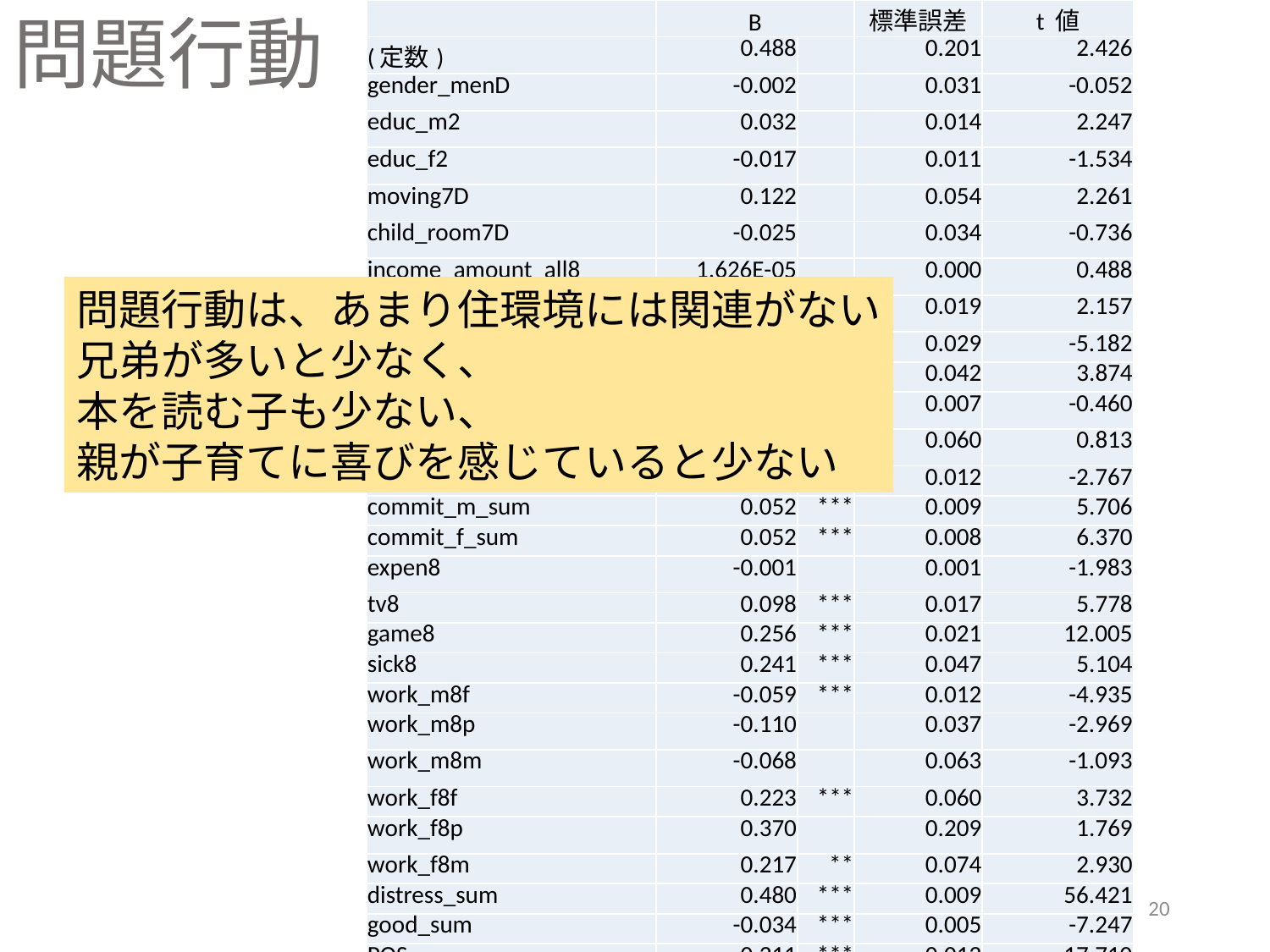

# 問題行動
|  | B |  | 標準誤差 | t 値 |
| --- | --- | --- | --- | --- |
| (定数) | 0.488 |  | 0.201 | 2.426 |
| gender\_menD | -0.002 |  | 0.031 | -0.052 |
| educ\_m2 | 0.032 |  | 0.014 | 2.247 |
| educ\_f2 | -0.017 |  | 0.011 | -1.534 |
| moving7D | 0.122 |  | 0.054 | 2.261 |
| child\_room7D | -0.025 |  | 0.034 | -0.736 |
| income\_amount\_all8 | 1.626E-05 |  | 0.000 | 0.488 |
| n\_family8 | 0.041 |  | 0.019 | 2.157 |
| n\_siblings\_twins8 | -0.151 | \*\*\* | 0.029 | -5.182 |
| rel\_gp8D | 0.162 | \*\*\* | 0.042 | 3.874 |
| floor8H1 | -0.003 |  | 0.007 | -0.460 |
| aftersch\_who\_18 | 0.049 |  | 0.060 | 0.813 |
| book8 | -0.033 | \*\* | 0.012 | -2.767 |
| commit\_m\_sum | 0.052 | \*\*\* | 0.009 | 5.706 |
| commit\_f\_sum | 0.052 | \*\*\* | 0.008 | 6.370 |
| expen8 | -0.001 |  | 0.001 | -1.983 |
| tv8 | 0.098 | \*\*\* | 0.017 | 5.778 |
| game8 | 0.256 | \*\*\* | 0.021 | 12.005 |
| sick8 | 0.241 | \*\*\* | 0.047 | 5.104 |
| work\_m8f | -0.059 | \*\*\* | 0.012 | -4.935 |
| work\_m8p | -0.110 |  | 0.037 | -2.969 |
| work\_m8m | -0.068 |  | 0.063 | -1.093 |
| work\_f8f | 0.223 | \*\*\* | 0.060 | 3.732 |
| work\_f8p | 0.370 |  | 0.209 | 1.769 |
| work\_f8m | 0.217 | \*\* | 0.074 | 2.930 |
| distress\_sum | 0.480 | \*\*\* | 0.009 | 56.421 |
| good\_sum | -0.034 | \*\*\* | 0.005 | -7.247 |
| POS | -0.211 | \*\*\* | 0.012 | -17.710 |
| BIH | 0.029 | \*\*\* | 0.008 | 3.589 |
| hours\_study8 | -0.101 | \*\*\* | 0.021 | -4.874 |
問題行動は、あまり住環境には関連がない
兄弟が多いと少なく、
本を読む子も少ない、
親が子育てに喜びを感じていると少ない
20